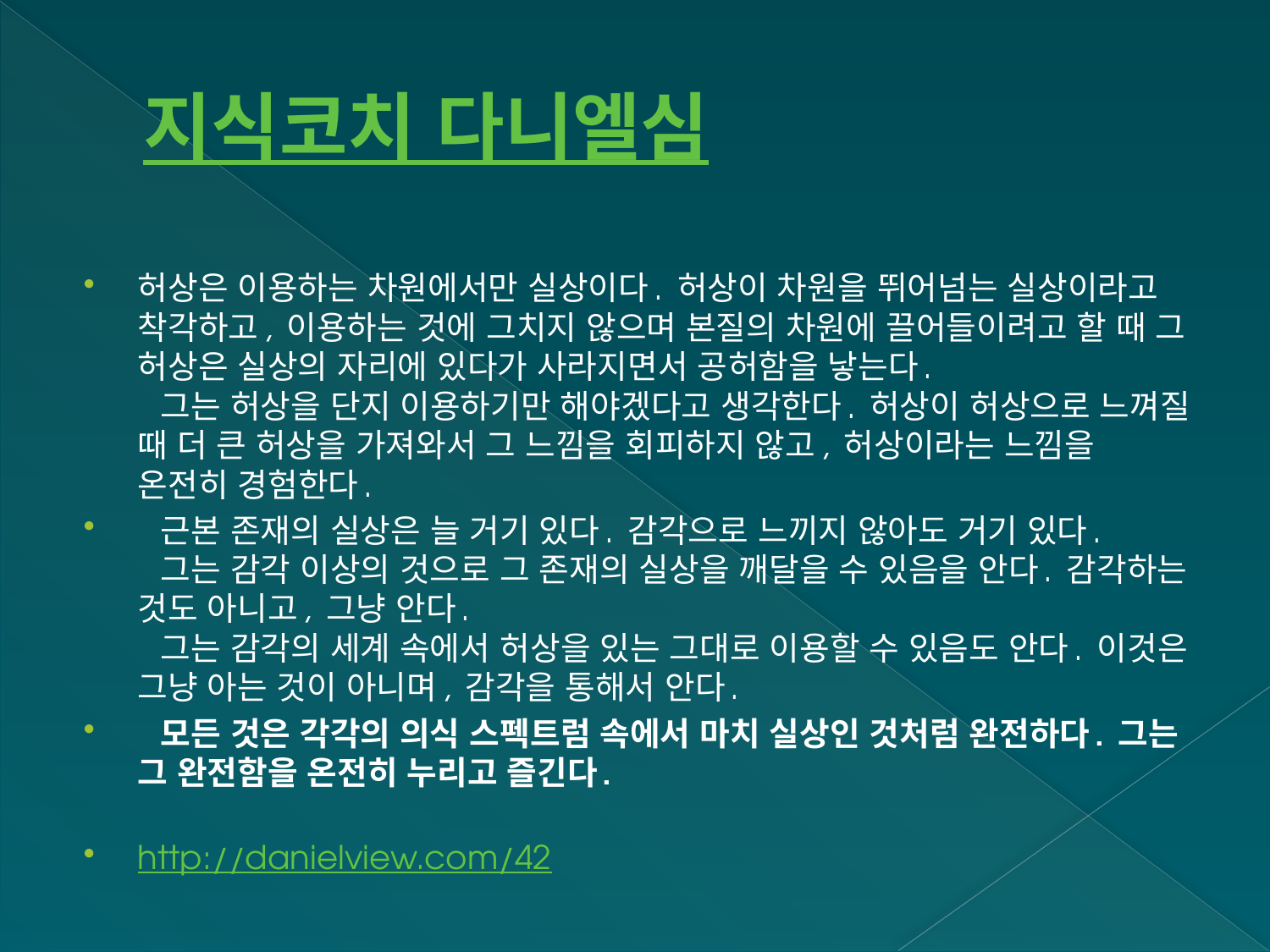

# 지식코치 다니엘심
허상은 이용하는 차원에서만 실상이다. 허상이 차원을 뛰어넘는 실상이라고 착각하고, 이용하는 것에 그치지 않으며 본질의 차원에 끌어들이려고 할 때 그 허상은 실상의 자리에 있다가 사라지면서 공허함을 낳는다.
  그는 허상을 단지 이용하기만 해야겠다고 생각한다. 허상이 허상으로 느껴질 때 더 큰 허상을 가져와서 그 느낌을 회피하지 않고, 허상이라는 느낌을 온전히 경험한다.
  근본 존재의 실상은 늘 거기 있다. 감각으로 느끼지 않아도 거기 있다.
  그는 감각 이상의 것으로 그 존재의 실상을 깨달을 수 있음을 안다. 감각하는 것도 아니고, 그냥 안다.
  그는 감각의 세계 속에서 허상을 있는 그대로 이용할 수 있음도 안다. 이것은 그냥 아는 것이 아니며, 감각을 통해서 안다.
  모든 것은 각각의 의식 스펙트럼 속에서 마치 실상인 것처럼 완전하다. 그는 그 완전함을 온전히 누리고 즐긴다.
http://danielview.com/42